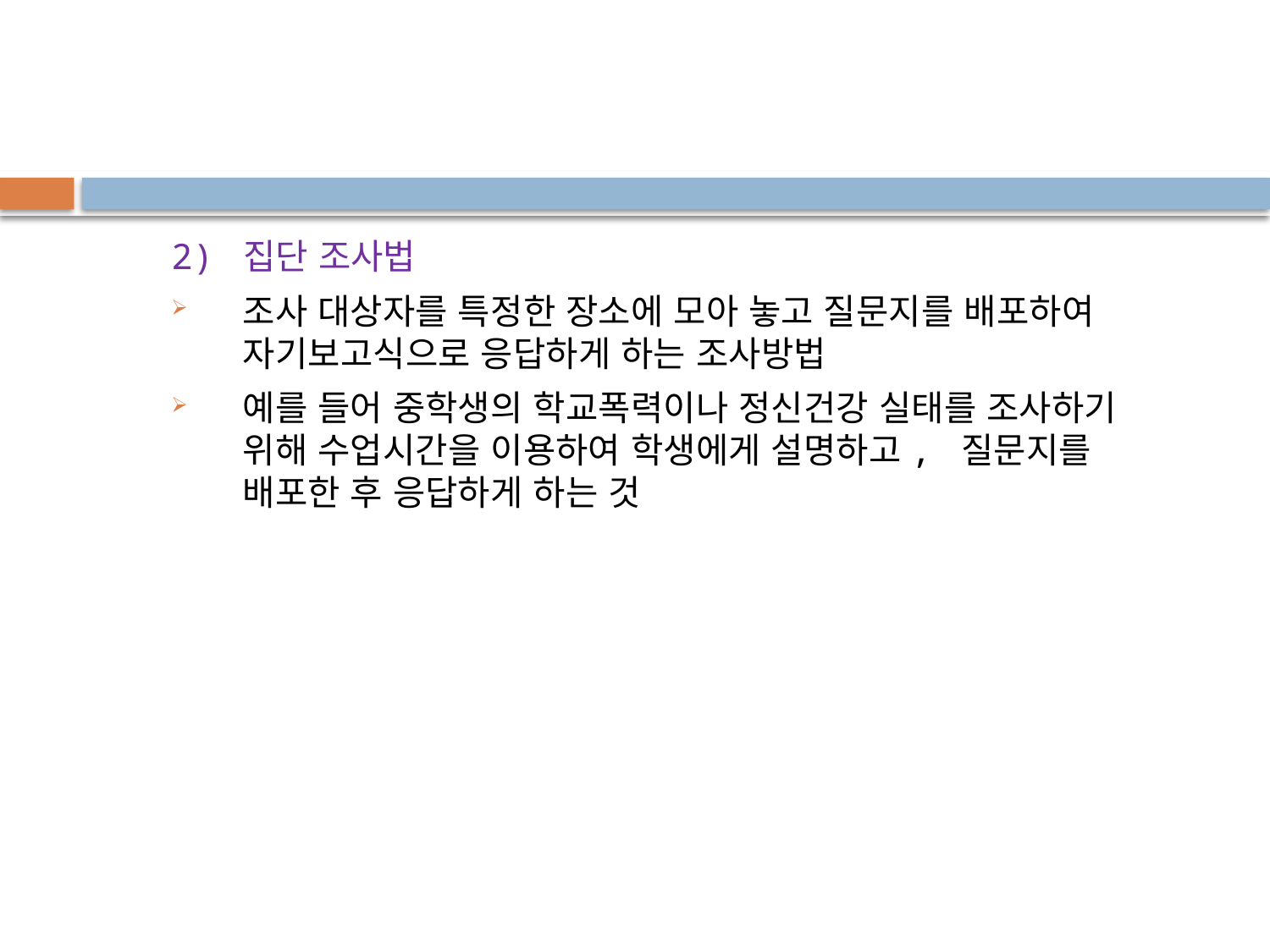

2) 집단 조사법
조사 대상자를 특정한 장소에 모아 놓고 질문지를 배포하여 자기보고식으로 응답하게 하는 조사방법
예를 들어 중학생의 학교폭력이나 정신건강 실태를 조사하기 위해 수업시간을 이용하여 학생에게 설명하고, 질문지를 배포한 후 응답하게 하는 것